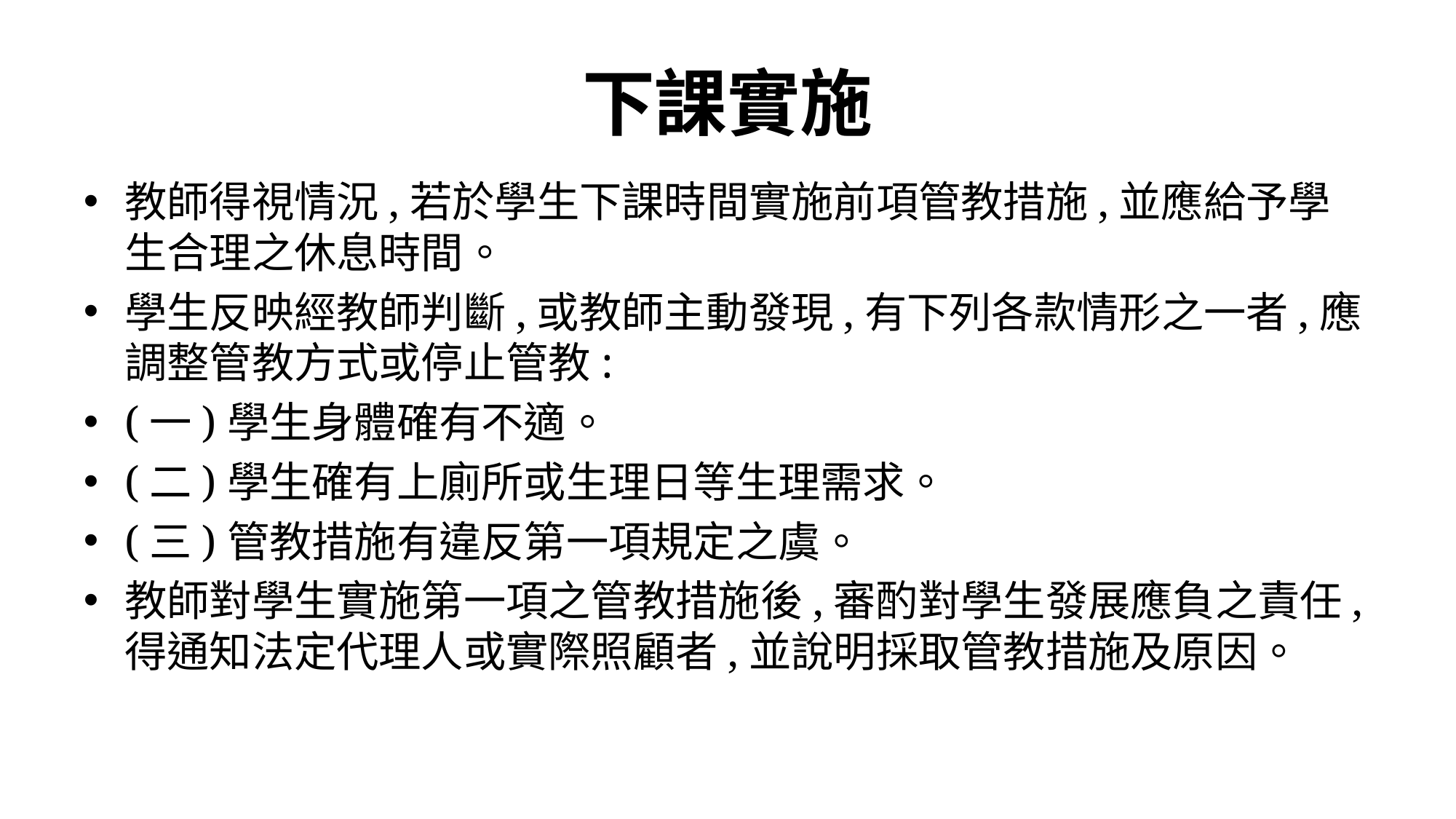

# 下課實施
教師得視情況,若於學生下課時間實施前項管教措施,並應給予學生合理之休息時間。
學生反映經教師判斷,或教師主動發現,有下列各款情形之一者,應調整管教方式或停止管教:
(一)學生身體確有不適。
(二)學生確有上廁所或生理日等生理需求。
(三)管教措施有違反第一項規定之虞。
教師對學生實施第一項之管教措施後,審酌對學生發展應負之責任,得通知法定代理人或實際照顧者,並說明採取管教措施及原因。